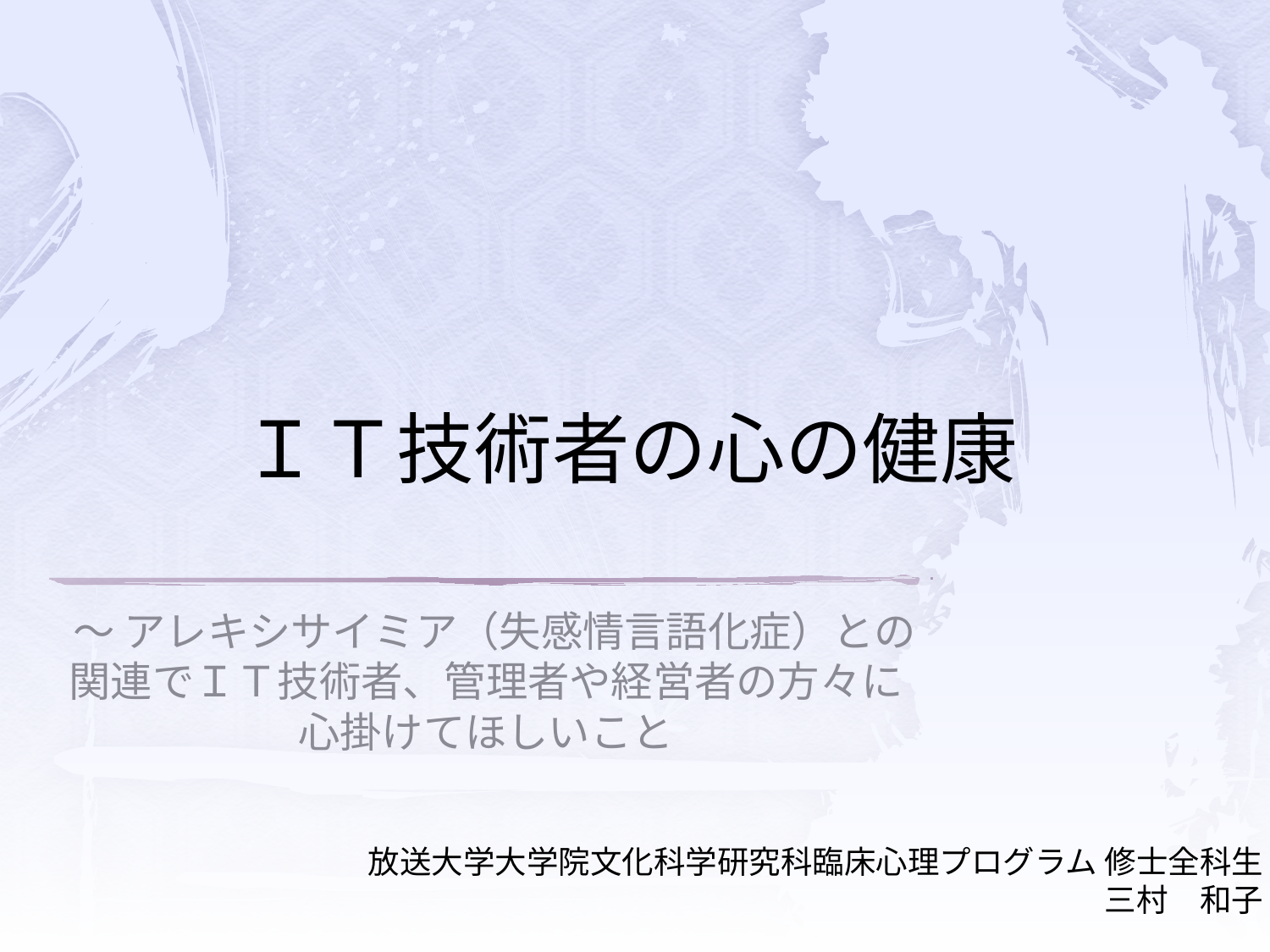

# ＩＴ技術者の心の健康
 ～ アレキシサイミア（失感情言語化症）との関連でＩＴ技術者、管理者や経営者の方々に心掛けてほしいこと
放送大学大学院文化科学研究科臨床心理プログラム 修士全科生
三村　和子